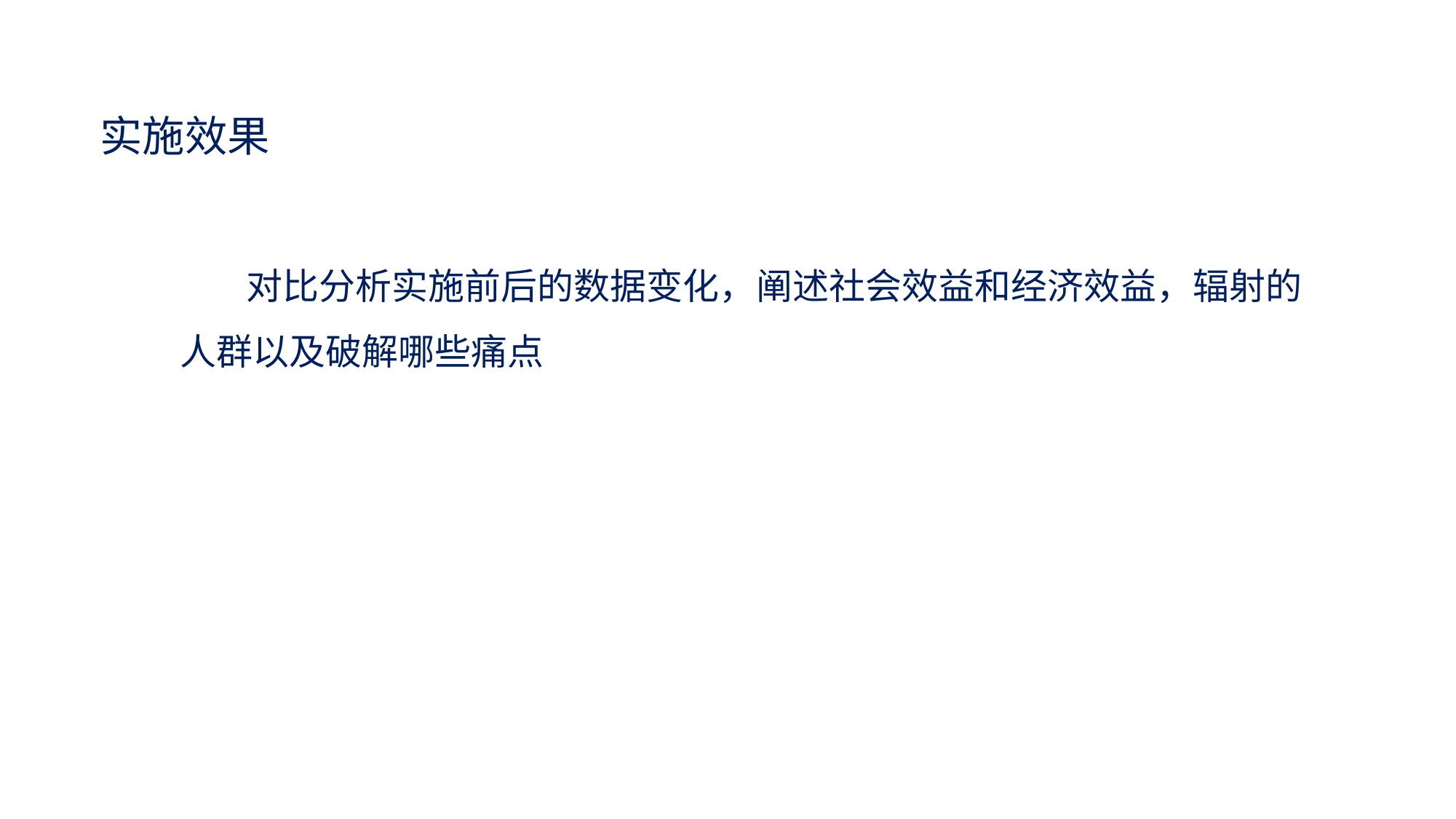

实施效果

       对比分析实施前后的数据变化，阐述社会效益和经济效益，辐射的人群以及破解哪些痛点
5